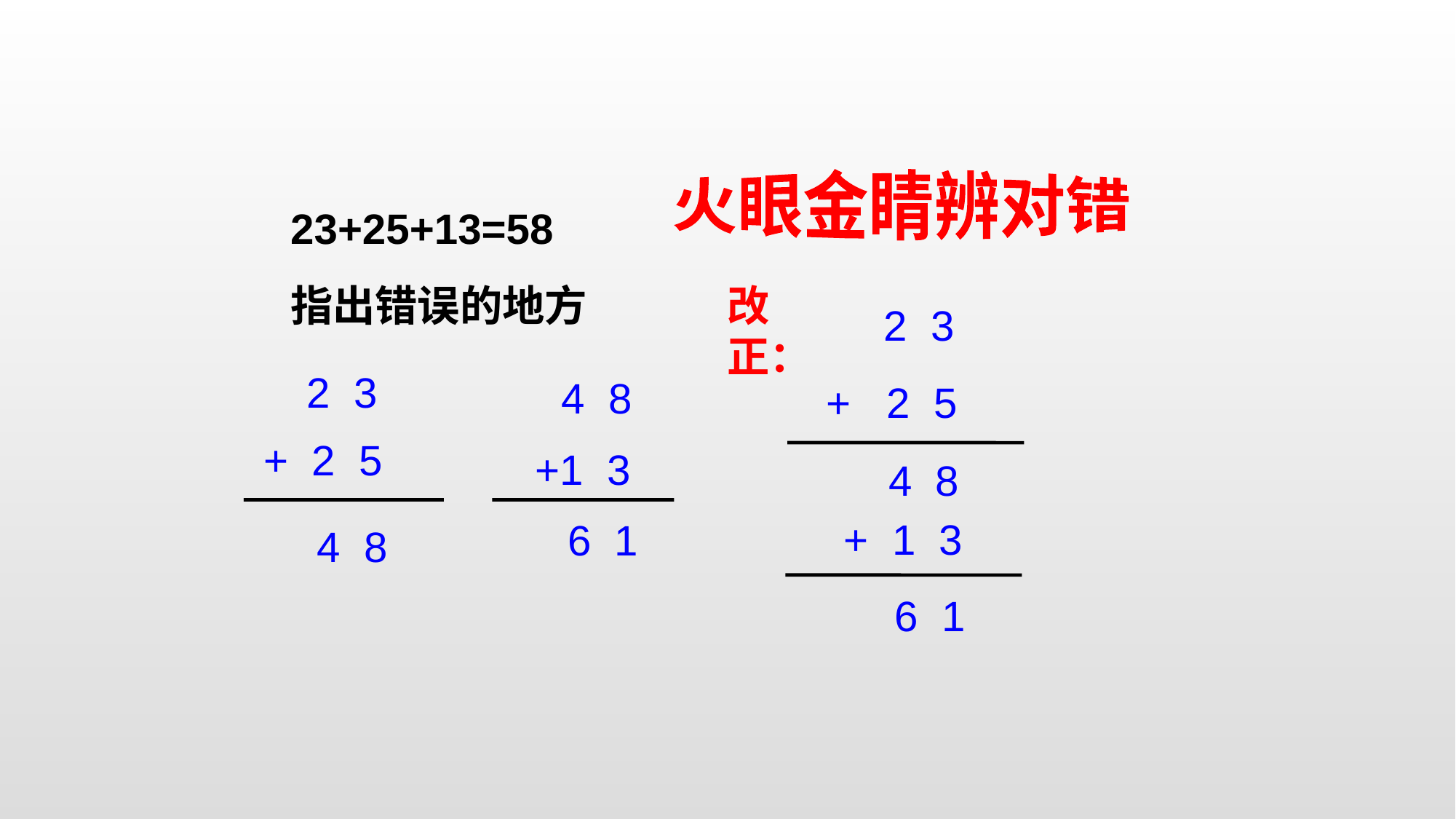

火眼金睛辨对错
23+25+13=58
     2  3
   +   2  5

指出错误的地方
改正：

     2  3

4  8
+  2  5
+1  3

4  8

+  1  3
6  1
4  8

6  1